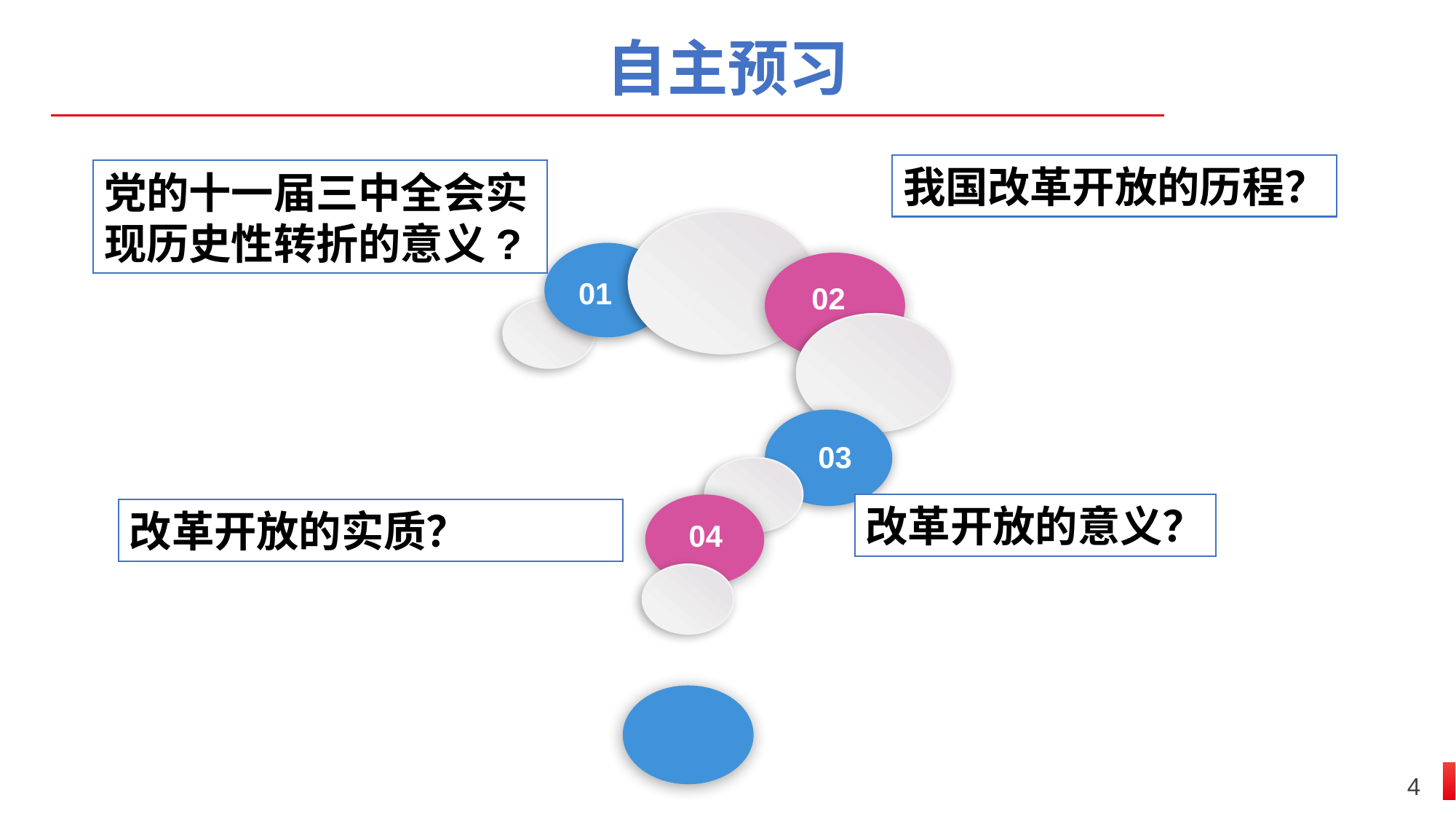

自主预习
我国改革开放的历程？
党的十一届三中全会实现历史性转折的意义?

01
02

03

04

改革开放的意义？
改革开放的实质？